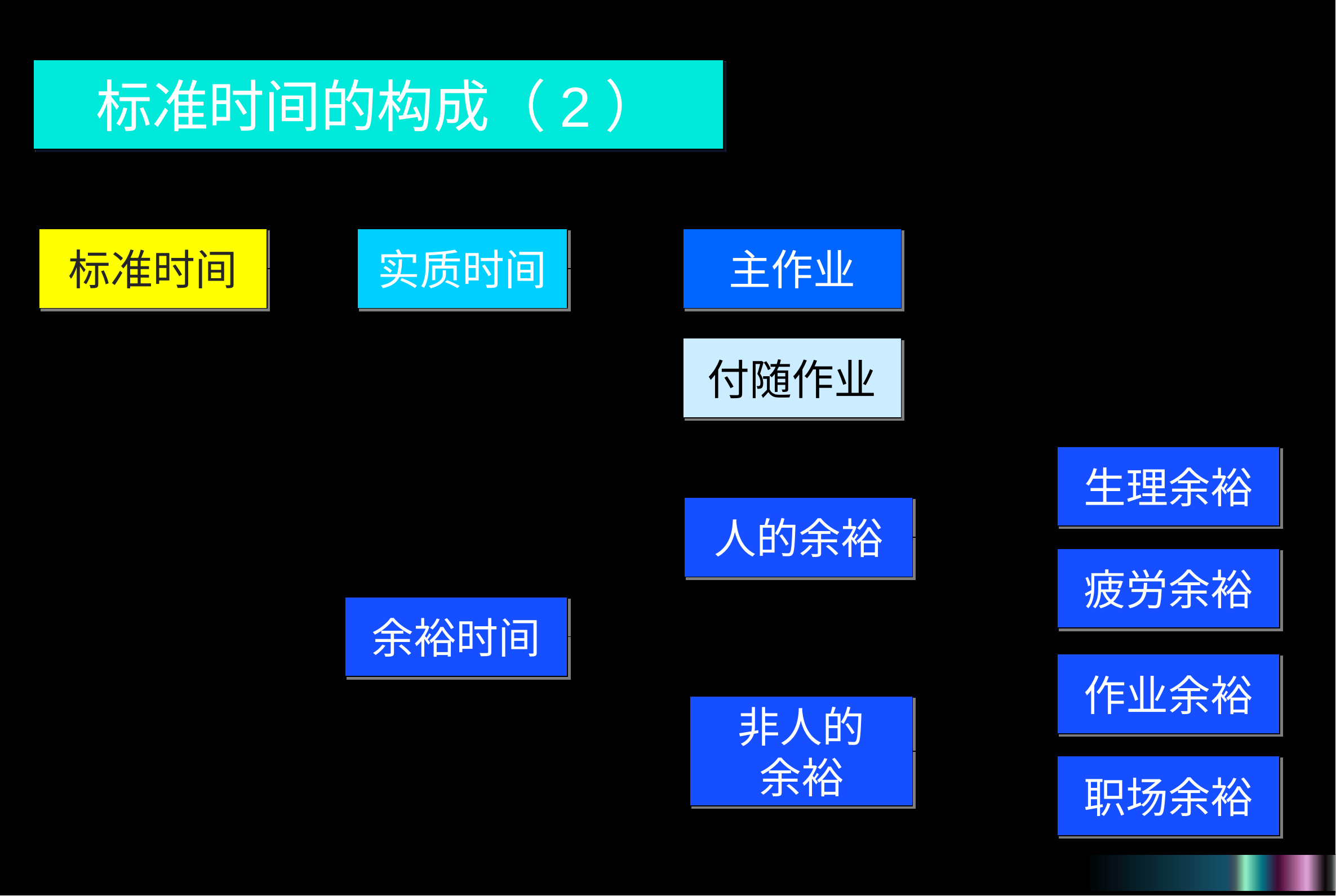

标准时间的构成（2）
标准时间
实质时间
主作业
付随作业
生理余裕
人的余裕
疲労余裕
余裕时间
作业余裕
非人的
余裕
职场余裕